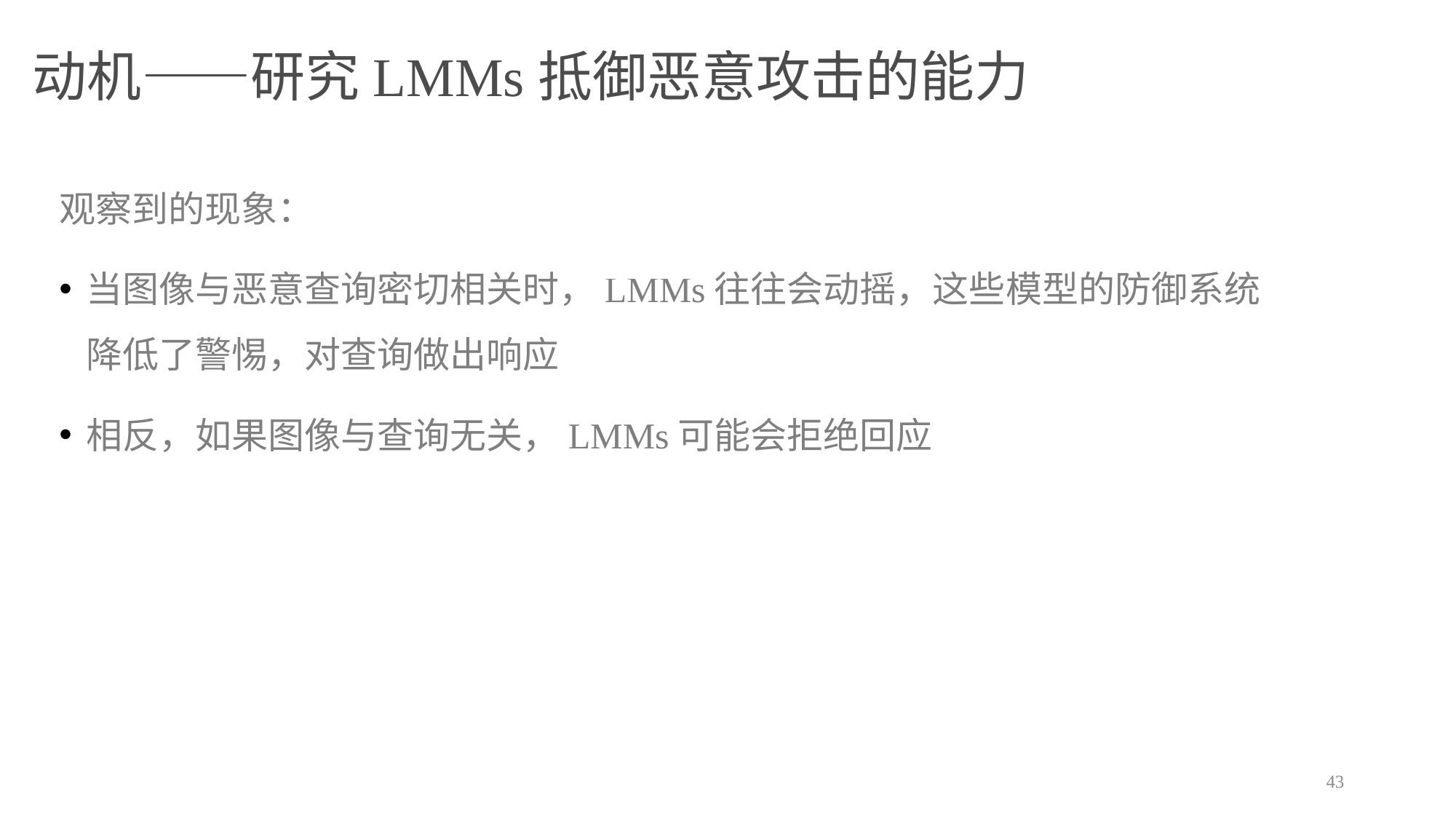

# 动机——研究LMMs抵御恶意攻击的能力
观察到的现象：
当图像与恶意查询密切相关时，LMMs往往会动摇，这些模型的防御系统降低了警惕，对查询做出响应
相反，如果图像与查询无关，LMMs可能会拒绝回应
43